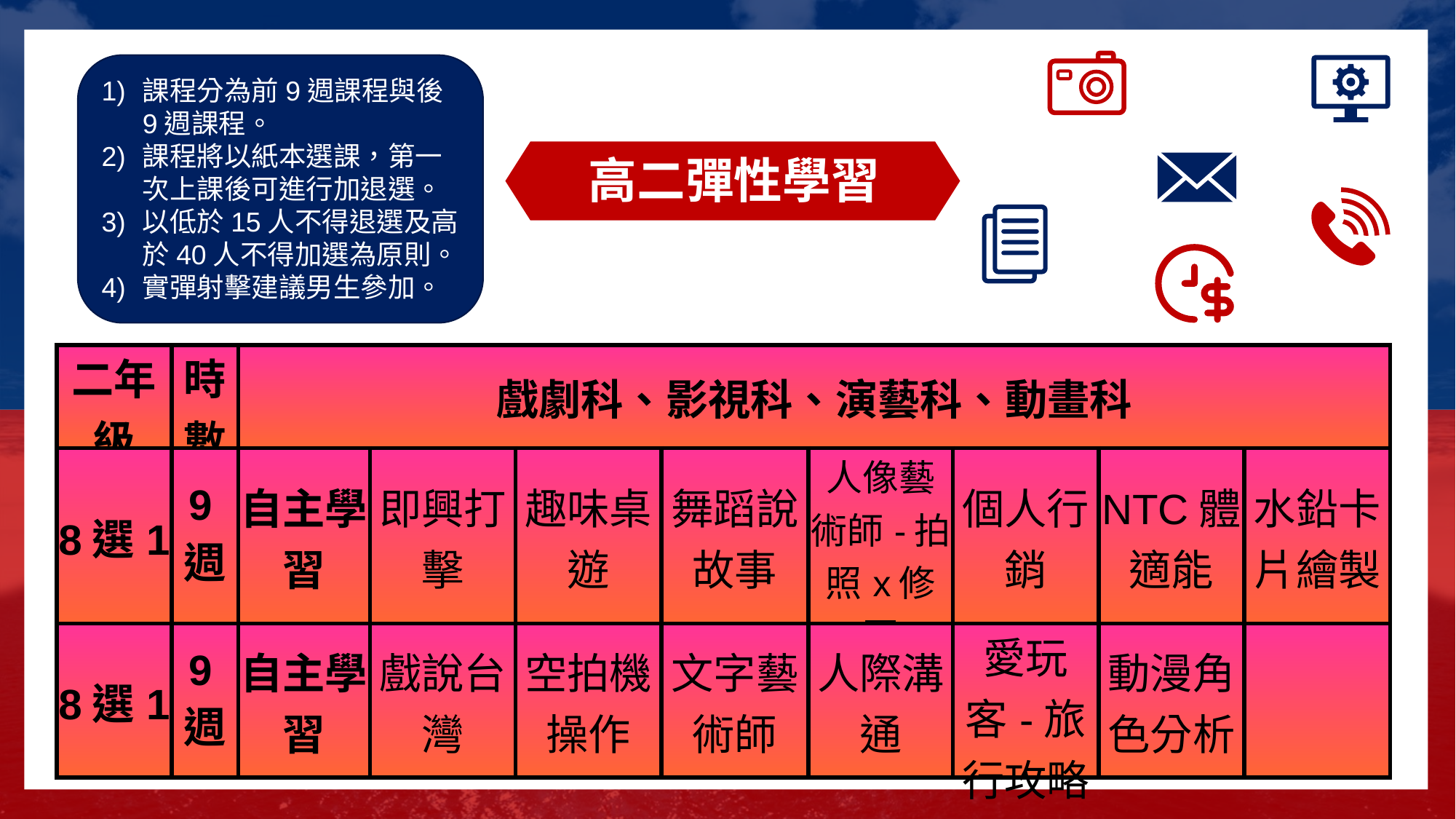

課程分為前9週課程與後9週課程。
課程將以紙本選課，第一次上課後可進行加退選。
以低於15人不得退選及高於40人不得加選為原則。
實彈射擊建議男生參加。

高二彈性學習

| 二年級 | 時數 | 戲劇科、影視科、演藝科、動畫科 |  |  |  |  |  |  |  |
| --- | --- | --- | --- | --- | --- | --- | --- | --- | --- |
| 8選1 | 9週 | 自主學習 | 即興打擊 | 趣味桌遊 | 舞蹈說故事 | 人像藝術師-拍照x修圖 | 個人行銷 | NTC體適能 | 水鉛卡片繪製 |
| 8選1 | 9週 | 自主學習 | 戲說台灣 | 空拍機操作 | 文字藝術師 | 人際溝通 | 愛玩客-旅行攻略 | 動漫角色分析 |  |